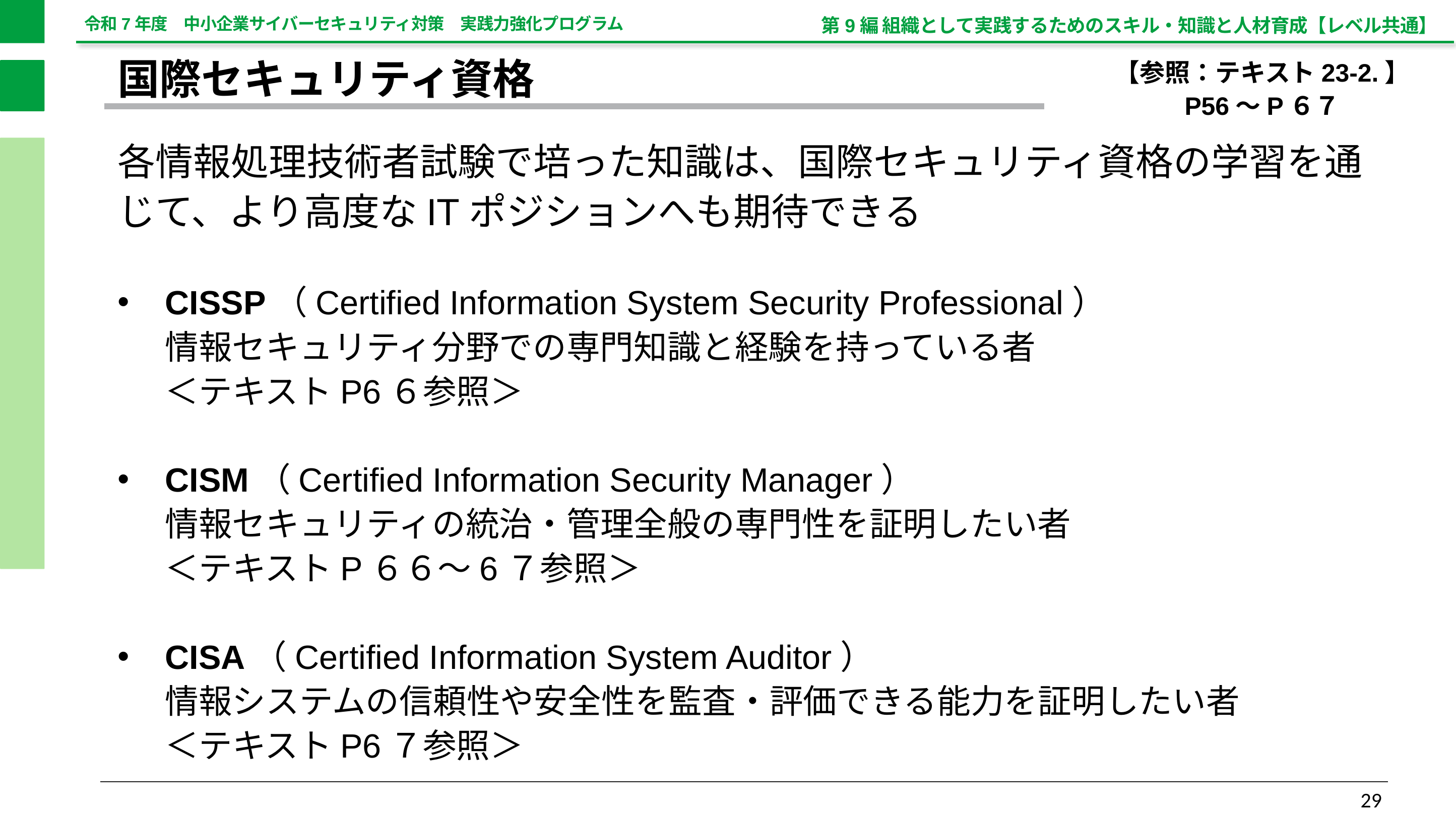

第9編 組織として実践するためのスキル・知識と人材育成【レベル共通】
【参照：テキスト23-2.】
P56～P６７
国際セキュリティ資格
各情報処理技術者試験で培った知識は、国際セキュリティ資格の学習を通じて、より高度なITポジションへも期待できる

CISSP（Certified Information System Security Professional）
情報セキュリティ分野での専門知識と経験を持っている者
＜テキストP6６参照＞
CISM（Certified Information Security Manager）
情報セキュリティの統治・管理全般の専門性を証明したい者
＜テキストP６６～6７参照＞
CISA（Certified Information System Auditor）
情報システムの信頼性や安全性を監査・評価できる能力を証明したい者
＜テキストP6７参照＞